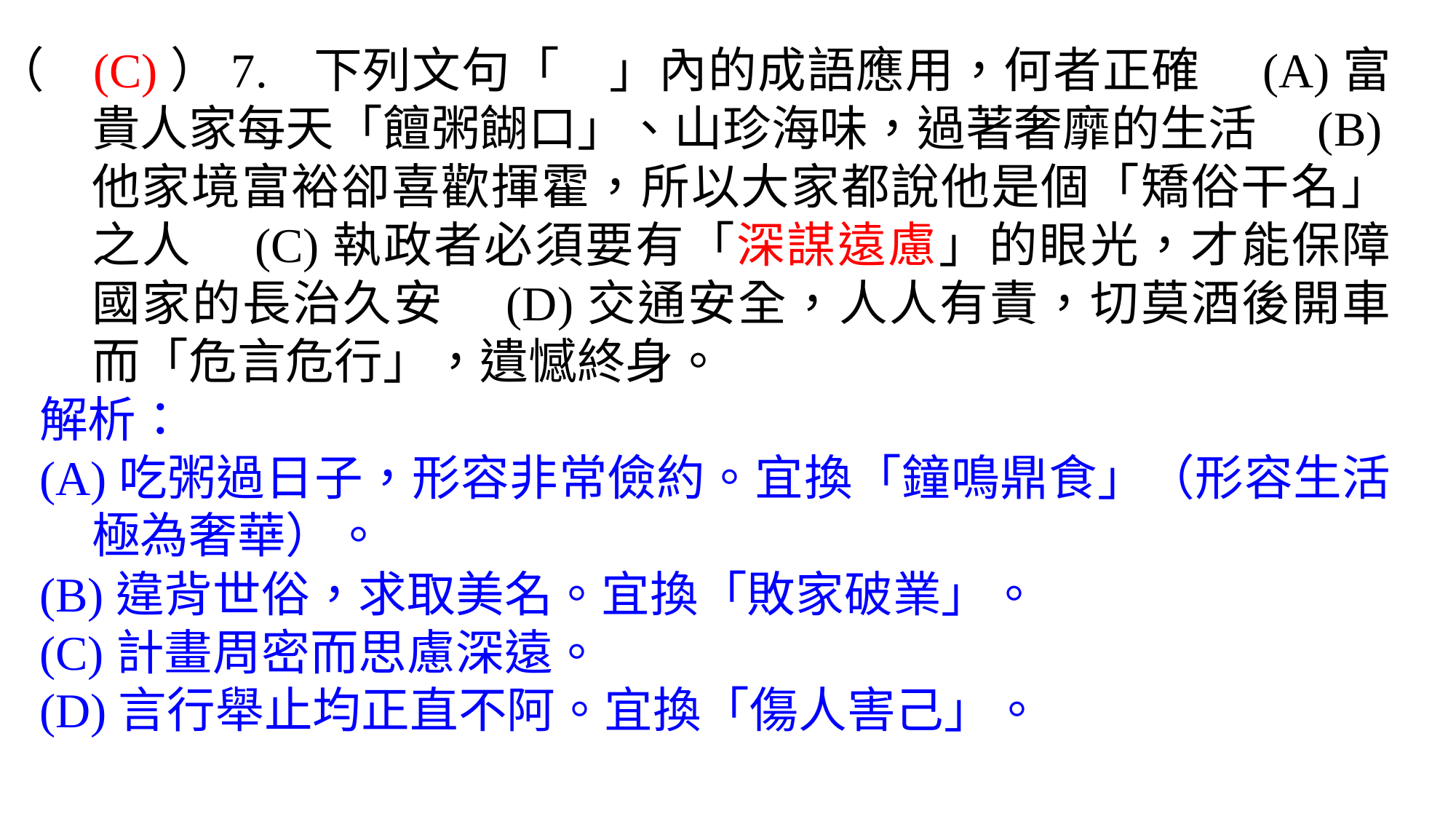

（	(C)）7.	下列文句「　」內的成語應用，何者正確　(A)富貴人家每天「饘粥餬口」、山珍海味，過著奢靡的生活　(B)他家境富裕卻喜歡揮霍，所以大家都說他是個「矯俗干名」之人　(C)執政者必須要有「深謀遠慮」的眼光，才能保障國家的長治久安　(D)交通安全，人人有責，切莫酒後開車而「危言危行」，遺憾終身。
解析：
(A)吃粥過日子，形容非常儉約。宜換「鐘鳴鼎食」（形容生活極為奢華）。
(B)違背世俗，求取美名。宜換「敗家破業」。
(C)計畫周密而思慮深遠。
(D)言行舉止均正直不阿。宜換「傷人害己」。